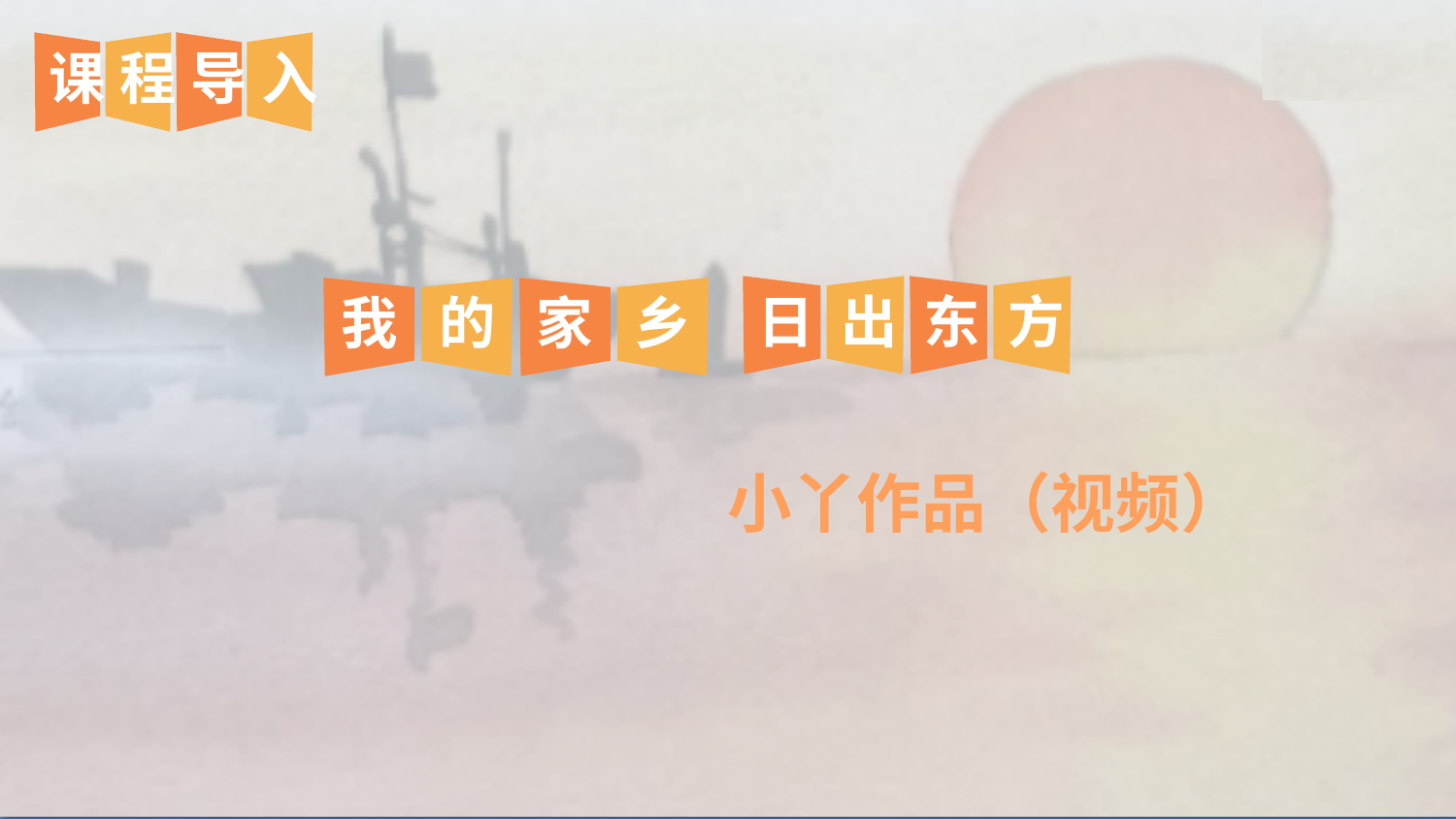

课
程
导
入
日
出
东
方
我
的
家
乡
小丫作品（视频）